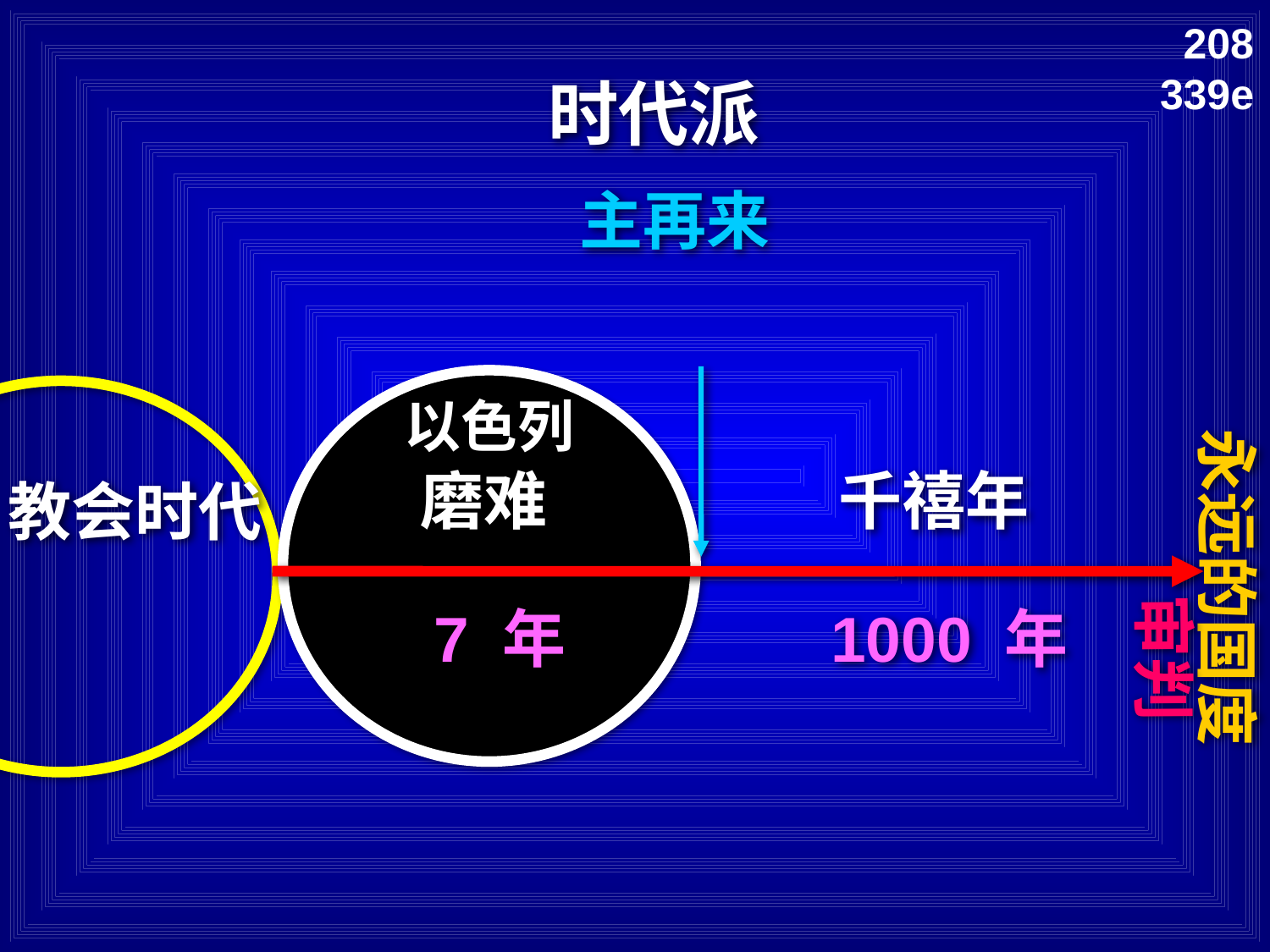

208
339e
时代派
主再来

以色列
磨难
千禧年
教会时代
永远的国度

7 年
1000 年
审判